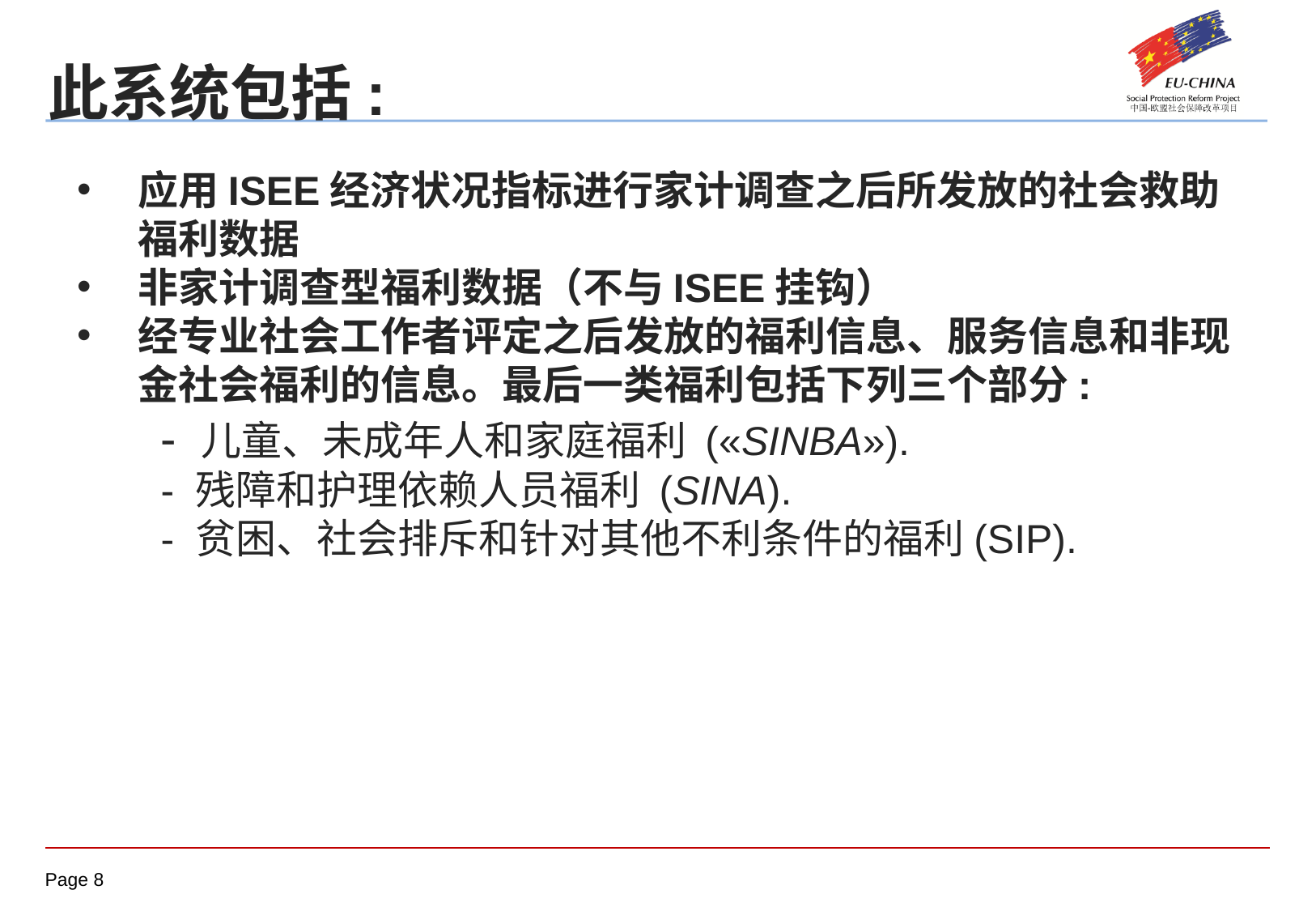

此系统包括:
应用ISEE经济状况指标进行家计调查之后所发放的社会救助福利数据
非家计调查型福利数据（不与ISEE挂钩）
经专业社会工作者评定之后发放的福利信息、服务信息和非现金社会福利的信息。最后一类福利包括下列三个部分:
- 儿童、未成年人和家庭福利 («SINBA»).
- 残障和护理依赖人员福利 (SINA).
- 贫困、社会排斥和针对其他不利条件的福利(SIP).